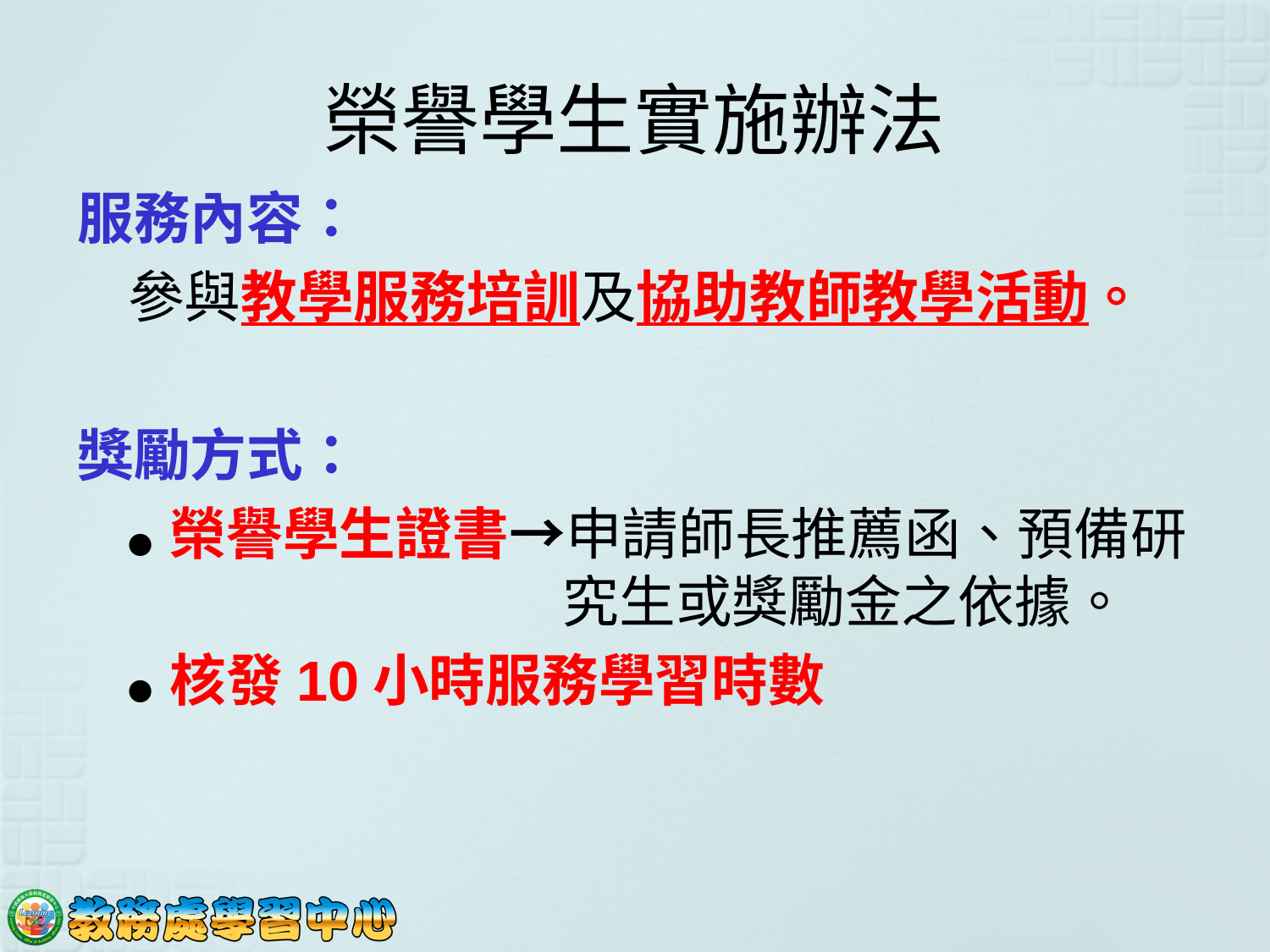

# 榮譽學生實施辦法
服務內容：
參與教學服務培訓及協助教師教學活動。

獎勵方式：
●  榮譽學生證書→申請師長推薦函、預備研究生或獎勵金之依據。
●  核發10小時服務學習時數